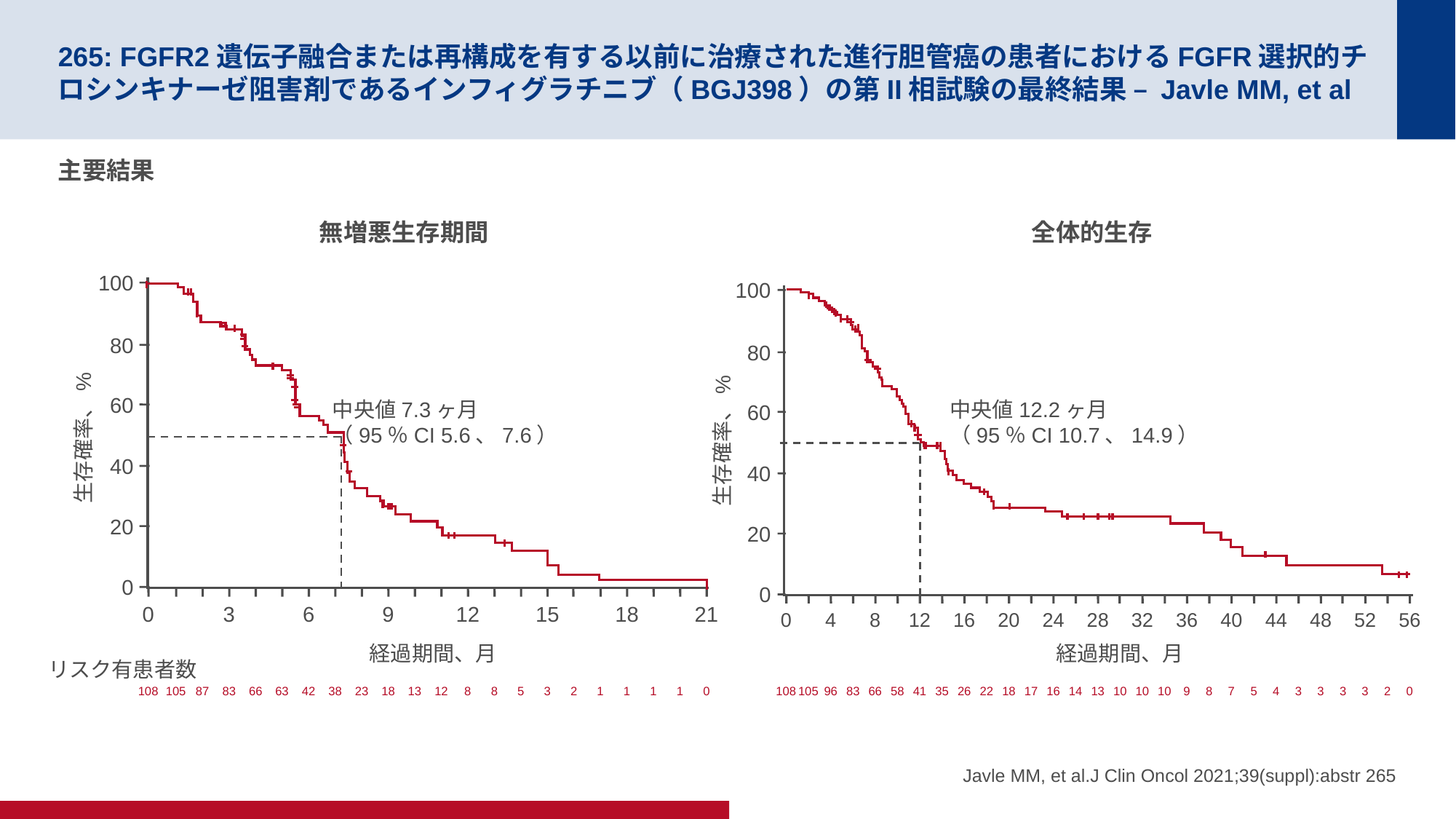

# 265: FGFR2遺伝子融合または再構成を有する以前に治療された進行胆管癌の患者におけるFGFR選択的チロシンキナーゼ阻害剤であるインフィグラチニブ（BGJ398）の第II相試験の最終結果 – Javle MM, et al
主要結果
無増悪生存期間
全体的生存
100
100

80
80

60
中央値7.3ヶ月
（95％CI 5.6、7.6）
中央値12.2ヶ月
（95％CI 10.7、14.9）
60

生存確率、%
生存確率、%
40
40

20
20

0
0

0

18
21
3
6
9
12
15

0
4
8
12
16
20
24
28
32
36
40
44
48
52
56
経過期間、月
経過期間、月
リスク有患者数
108
87
66
42
23
13
8
5
2
1
1
105
83
63
38
18
12
8
3
1
1
0
108
96
66
41
26
18
16
13
10
9
7
4
3
3
0
105
83
58
35
22
17
14
10
10
8
5
3
3
2
Javle MM, et al.J Clin Oncol 2021;39(suppl):abstr 265